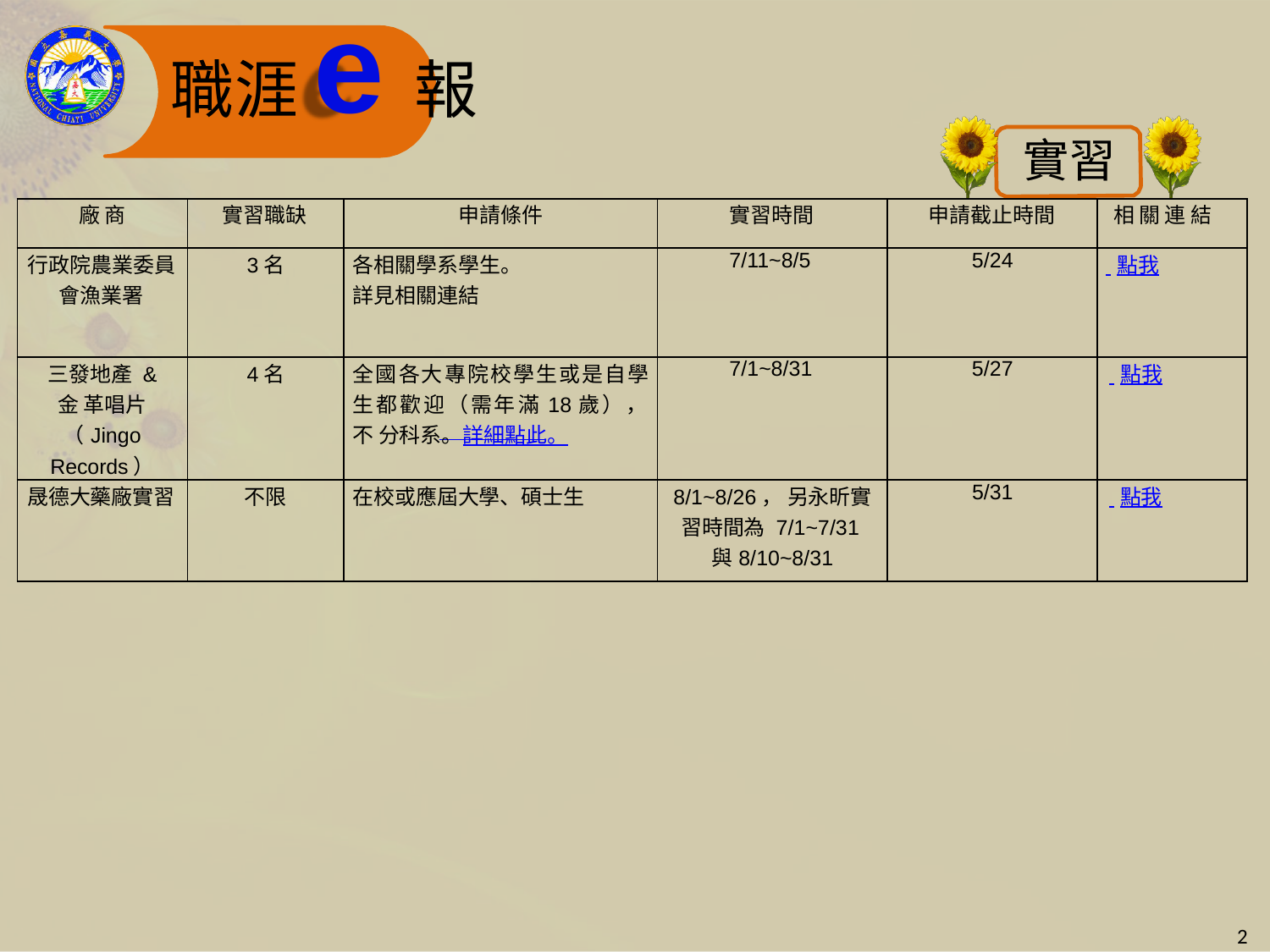

# 職涯e報

實習
| 廠 商 | 實習職缺 | 申請條件 | 實習時間 | 申請截止時間 | 相 關 連 結 |
| --- | --- | --- | --- | --- | --- |
| 行政院農業委員 會漁業署 | 3名 | 各相關學系學生。 詳見相關連結 | 7/11~8/5 | 5/24 | 點我 |
| 三發地產 & 金 革唱片（Jingo Records） | 4名 | 全國各大專院校學生或是自學 生都歡迎（需年滿18歲），不 分科系。詳細點此。 | 7/1~8/31 | 5/27 | 點我 |
| 晟德大藥廠實習 | 不限 | 在校或應屆大學、碩士生 | 8/1~8/26， 另永昕實習時間為 7/1~7/31與8/10~8/31 | 5/31 | 點我 |

2